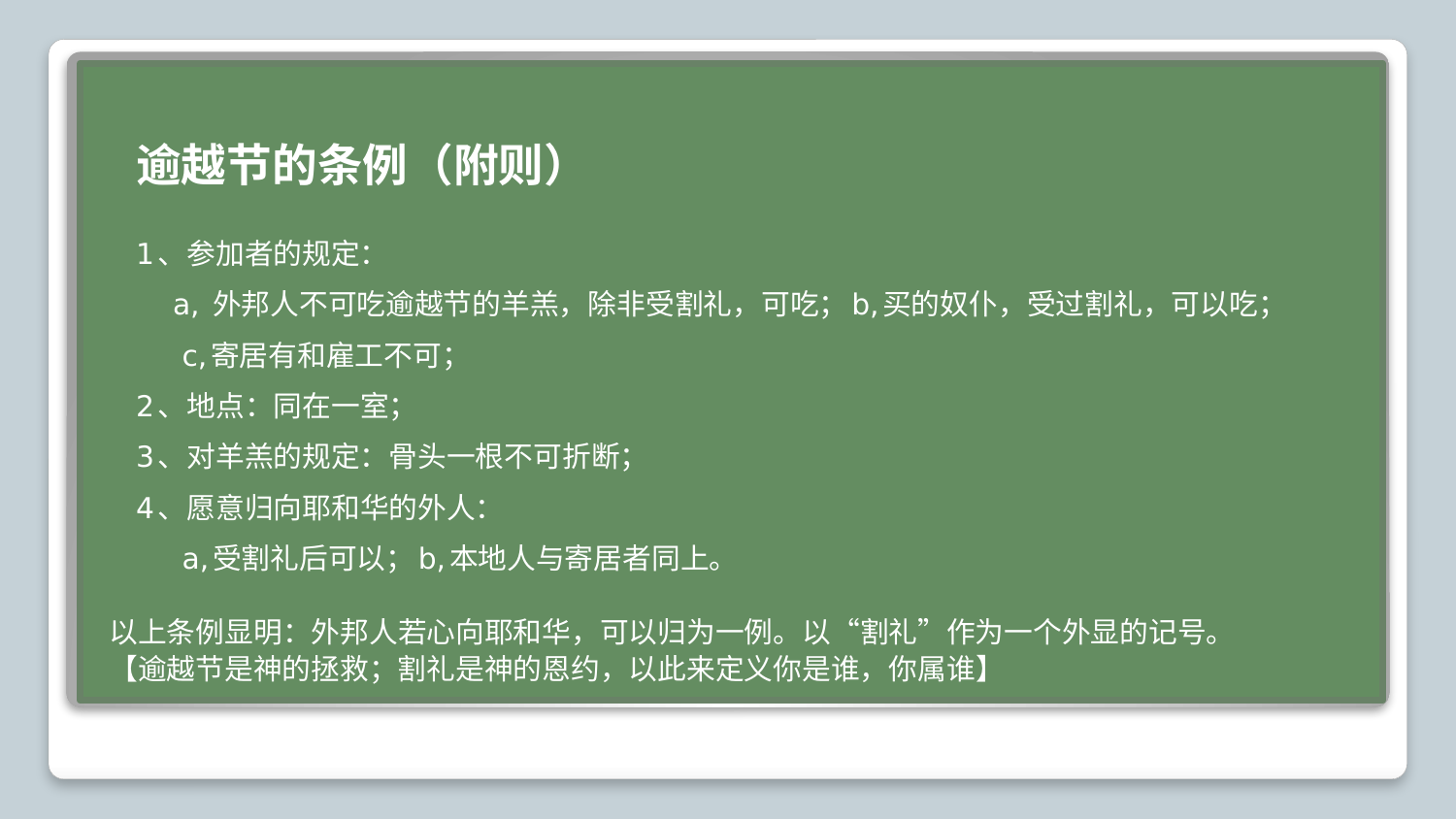

逾越节的条例（附则）

1、参加者的规定：
    a, 外邦人不可吃逾越节的羊羔，除非受割礼，可吃；b,买的奴仆，受过割礼，可以吃；
     c,寄居有和雇工不可；
2、地点：同在一室；
3、对羊羔的规定：骨头一根不可折断；
4、愿意归向耶和华的外人：
     a,受割礼后可以；b,本地人与寄居者同上。

以上条例显明：外邦人若心向耶和华，可以归为一例。以“割礼”作为一个外显的记号。
【逾越节是神的拯救；割礼是神的恩约，以此来定义你是谁，你属谁】